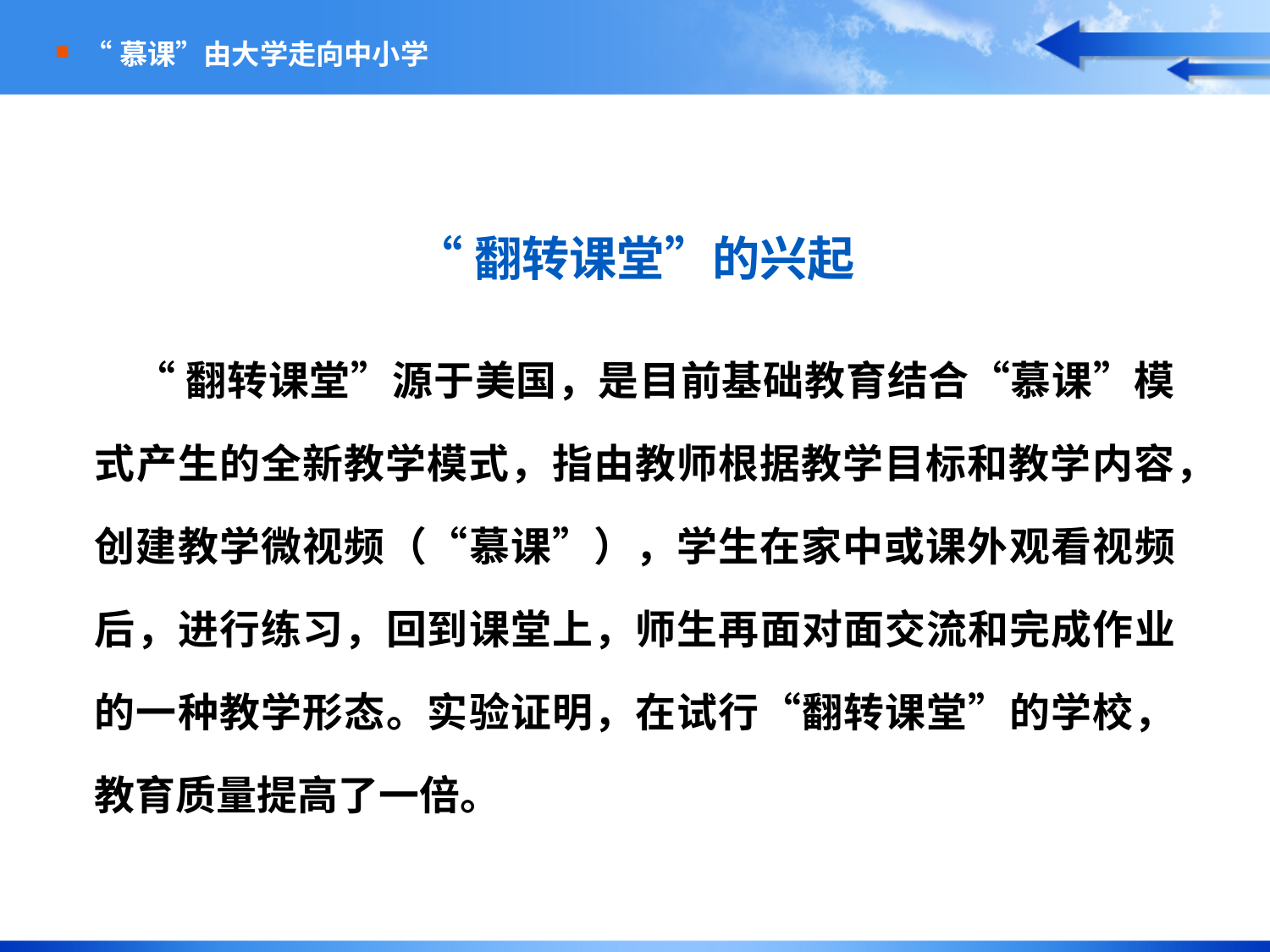

“慕课”由大学走向中小学
“翻转课堂”的兴起
    “翻转课堂”源于美国，是目前基础教育结合“慕课”模式产生的全新教学模式，指由教师根据教学目标和教学内容，创建教学微视频（“慕课”），学生在家中或课外观看视频后，进行练习，回到课堂上，师生再面对面交流和完成作业的一种教学形态。实验证明，在试行“翻转课堂”的学校，教育质量提高了一倍。